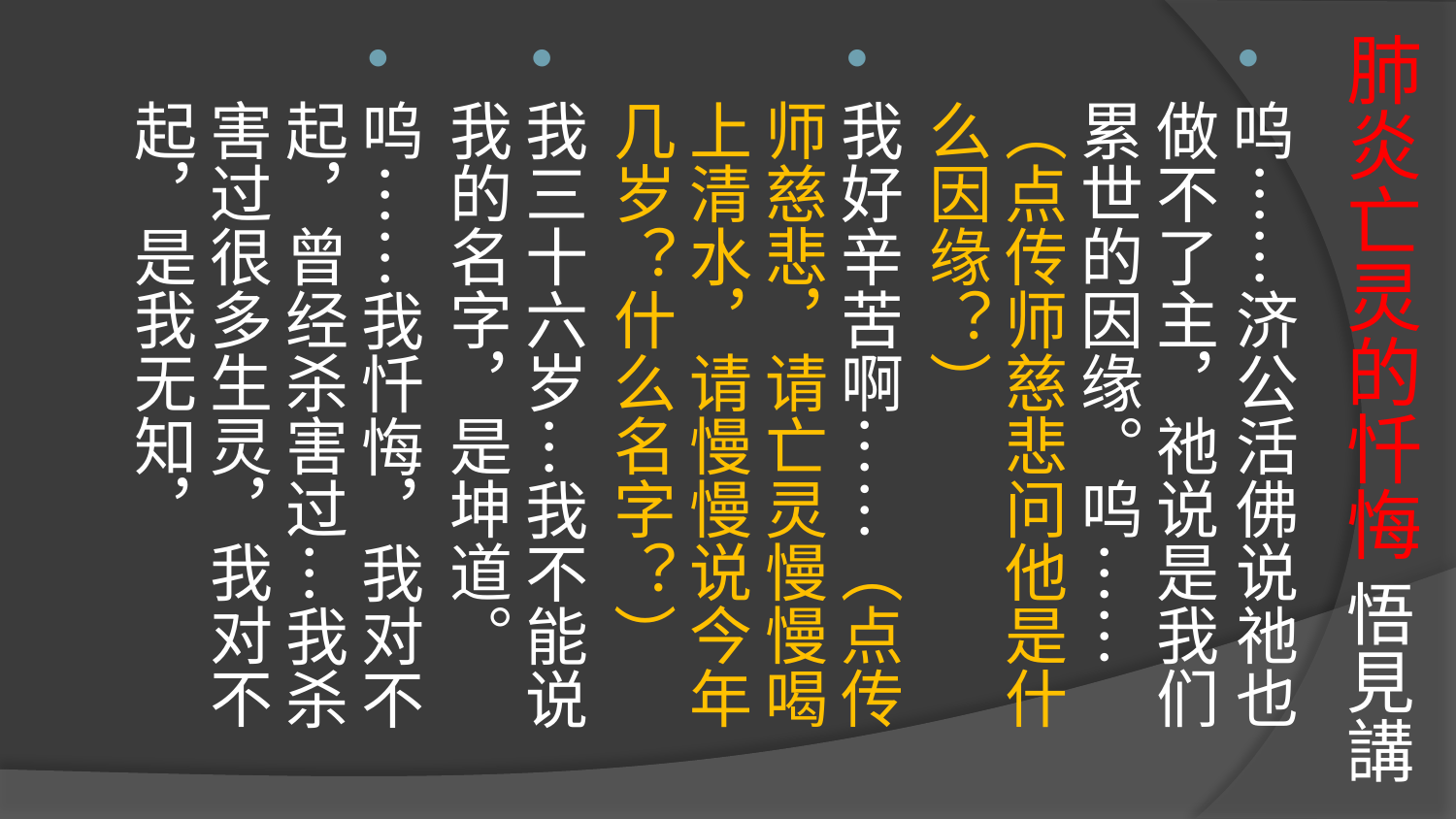

# 肺炎亡灵的忏悔 悟見講
呜……济公活佛说祂也做不了主，祂说是我们累世的因缘。呜……（点传师慈悲问他是什么因缘？）
我好辛苦啊……（点传师慈悲，请亡灵慢慢喝上清水，请慢慢说今年几岁？什么名字？）
我三十六岁…我不能说我的名字，是坤道。
呜……我忏悔，我对不起，曾经杀害过…我杀害过很多生灵，我对不起，是我无知，